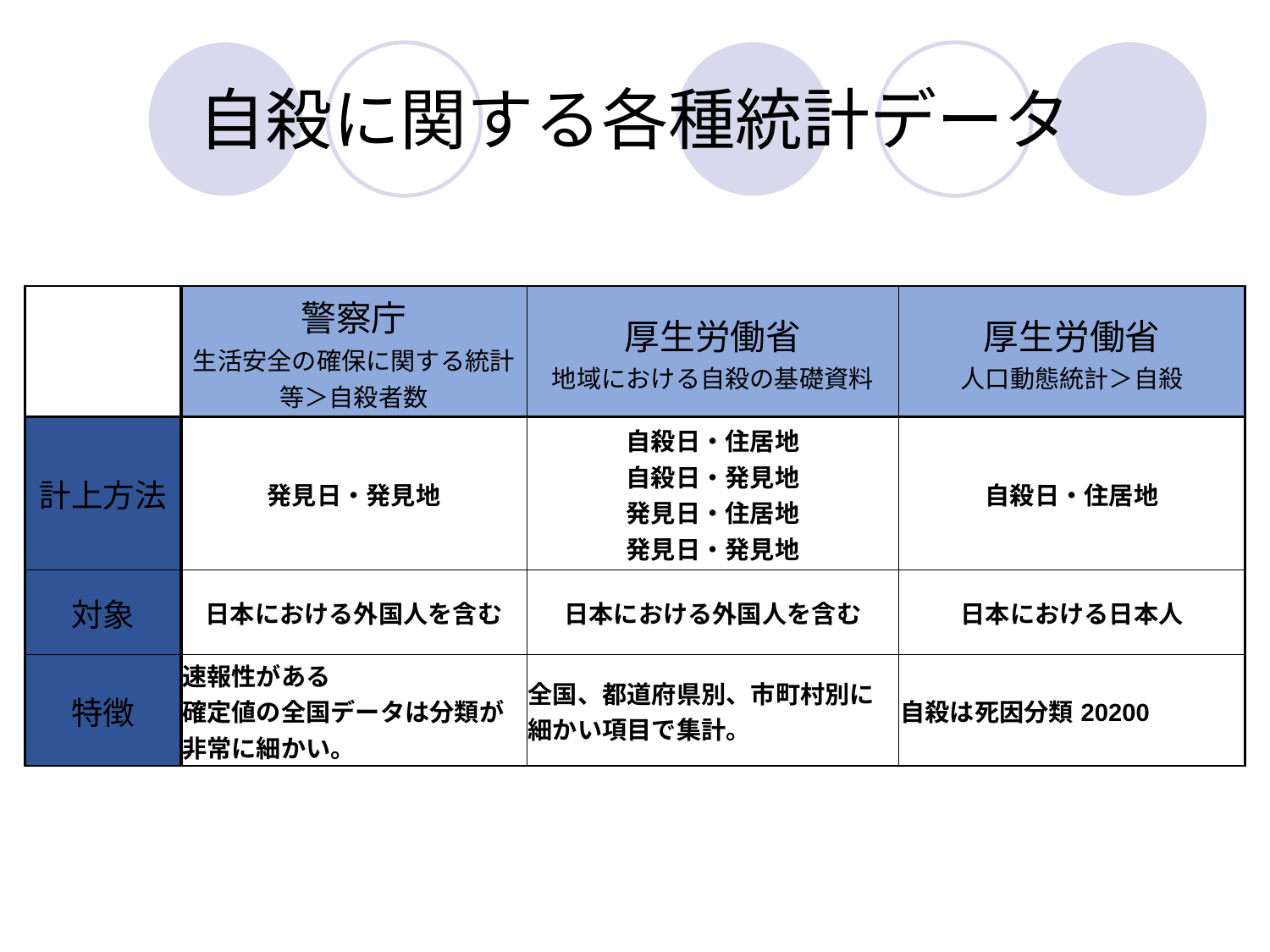

# 自殺に関する各種統計データ
|  | 警察庁 生活安全の確保に関する統計等＞自殺者数 | 厚生労働省 地域における自殺の基礎資料 | 厚生労働省 人口動態統計＞自殺 |
| --- | --- | --- | --- |
| 計上方法 | 発見日・発見地 | 自殺日・住居地 自殺日・発見地 発見日・住居地 発見日・発見地 | 自殺日・住居地 |
| 対象 | 日本における外国人を含む | 日本における外国人を含む | 日本における日本人 |
| 特徴 | 速報性がある 確定値の全国データは分類が非常に細かい。 | 全国、都道府県別、市町村別に細かい項目で集計。 | 自殺は死因分類20200 |